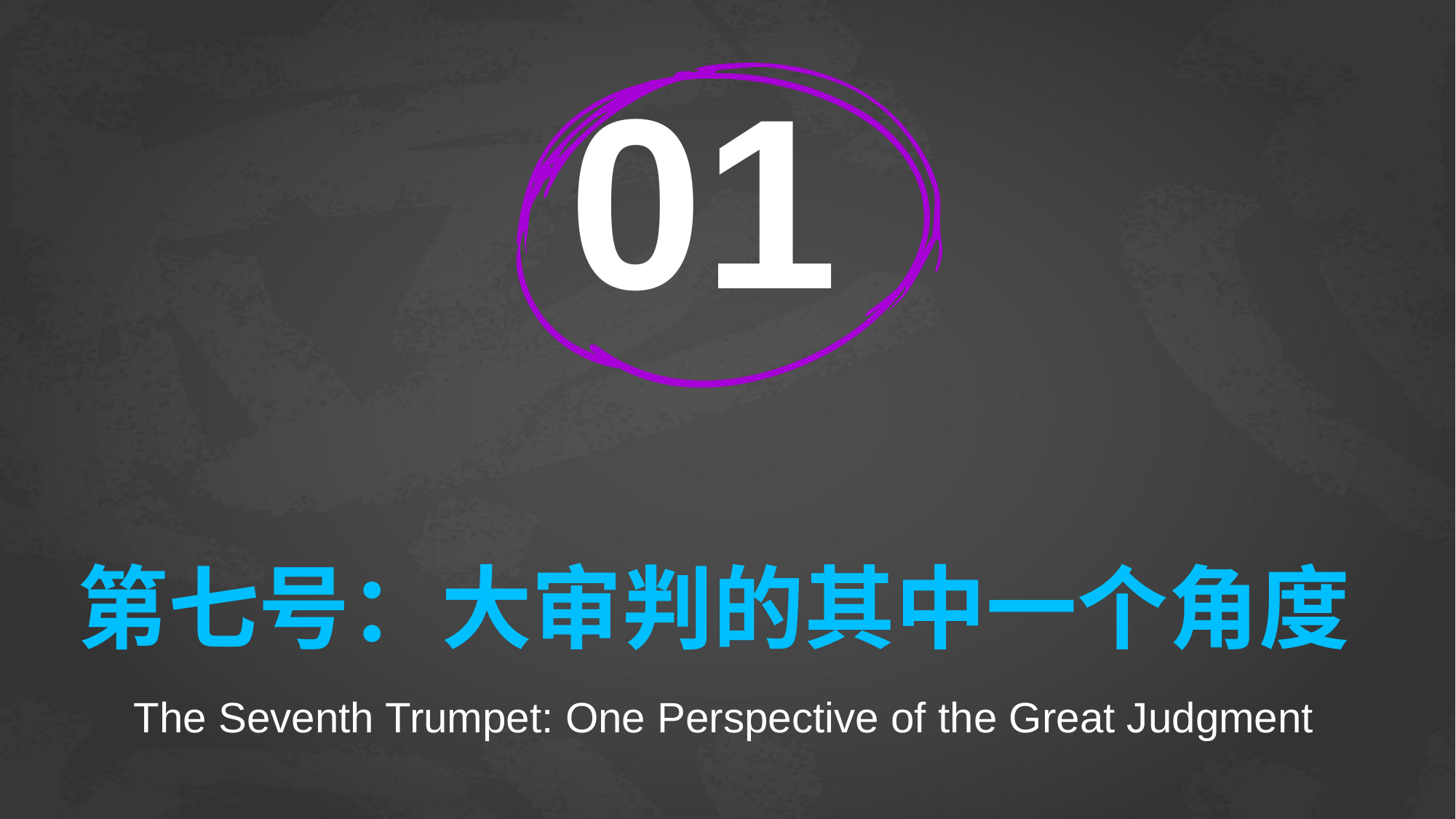

01
# 第七号：大审判的其中一个角度

The Seventh Trumpet: One Perspective of the Great Judgment